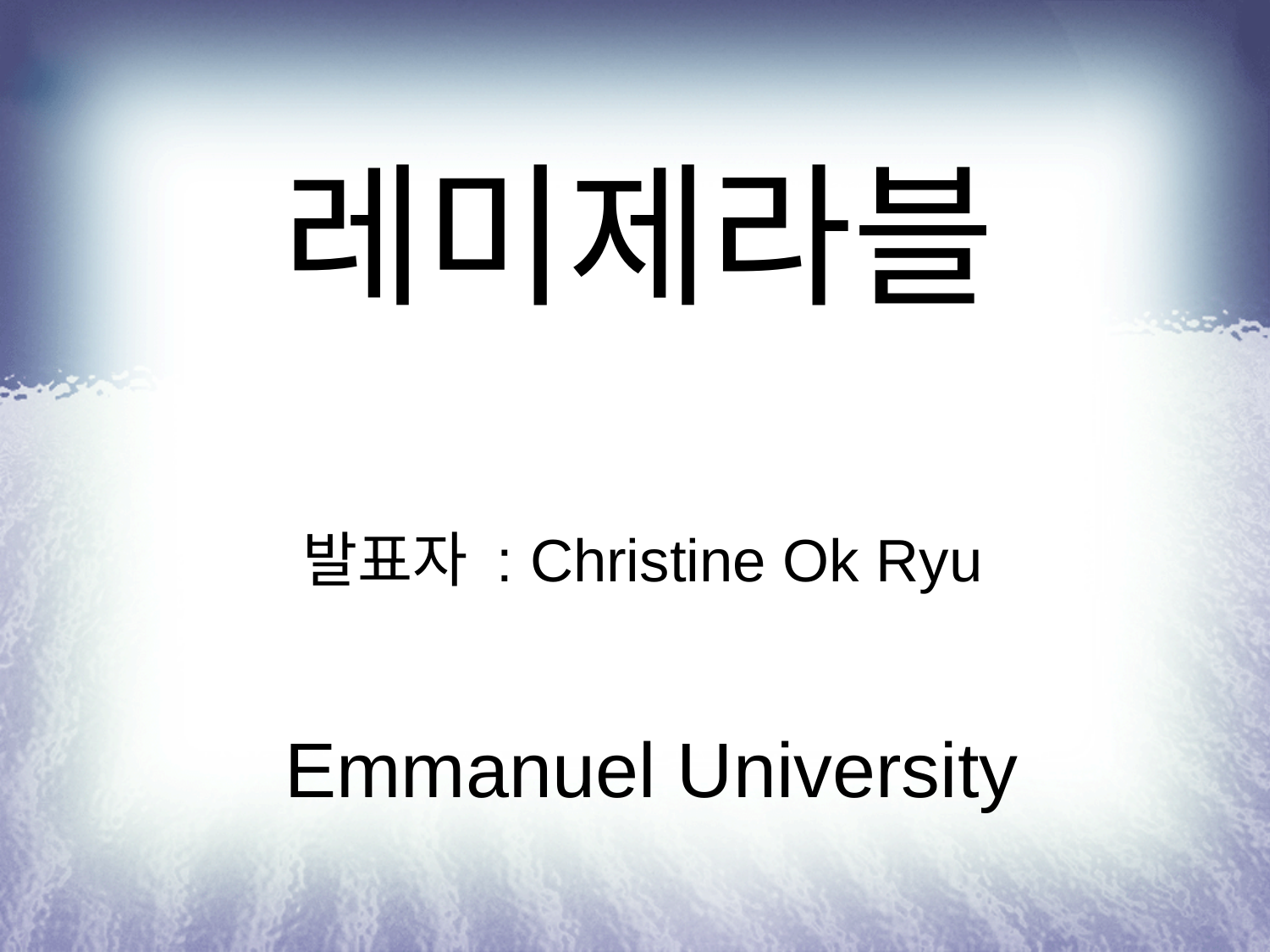

# 레미제라블
발표자 : Christine Ok Ryu
Emmanuel University